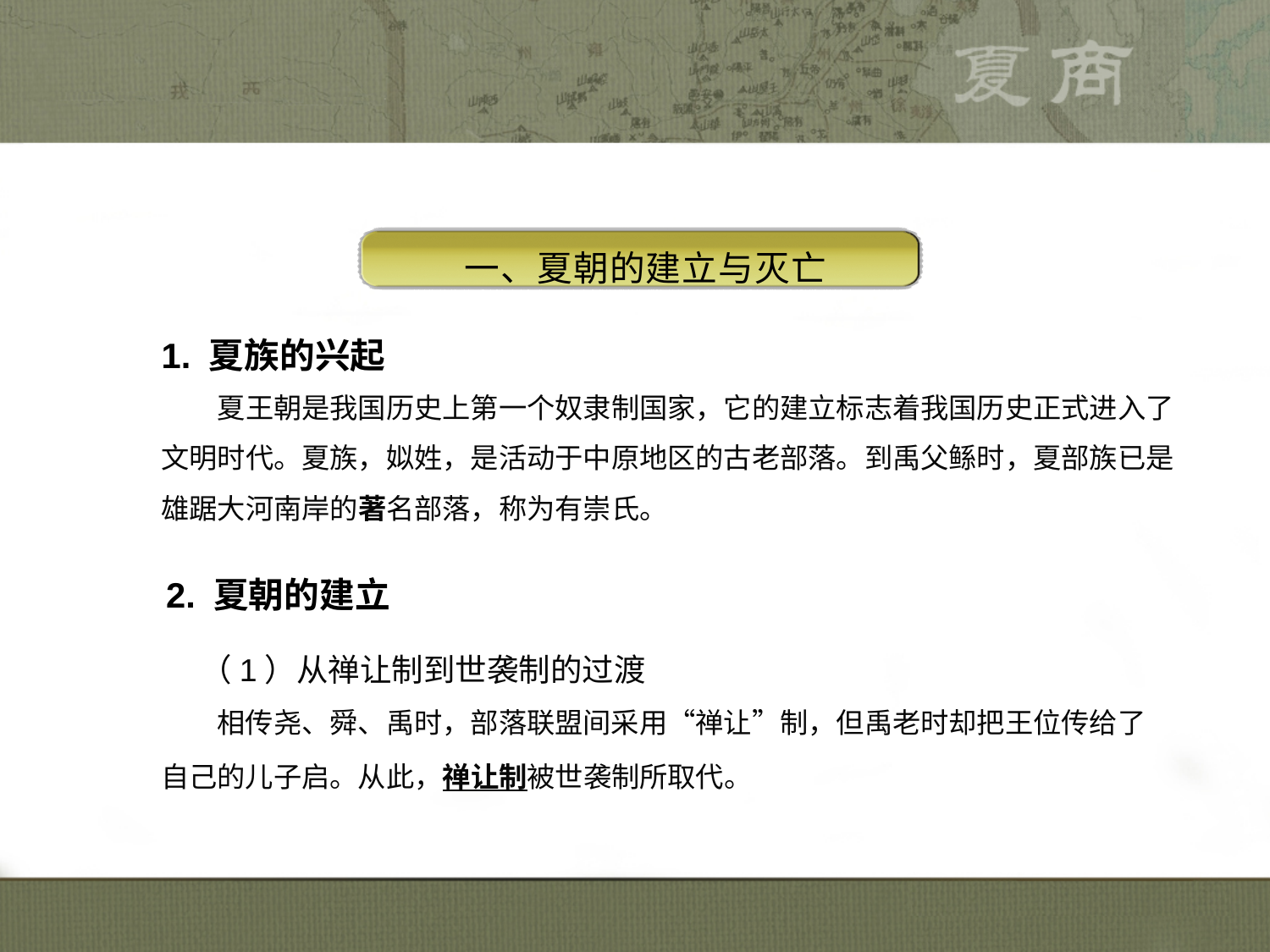

一、夏朝的建立与灭亡
1. 夏族的兴起
　　夏王朝是我国历史上第一个奴隶制国家，它的建立标志着我国历史正式进入了文明时代。夏族，姒姓，是活动于中原地区的古老部落。到禹父鲧时，夏部族已是雄踞大河南岸的著名部落，称为有崇氏。
2. 夏朝的建立
　 （1）从禅让制到世袭制的过渡
　　相传尧、舜、禹时，部落联盟间采用“禅让”制，但禹老时却把王位传给了自己的儿子启。从此，禅让制被世袭制所取代。